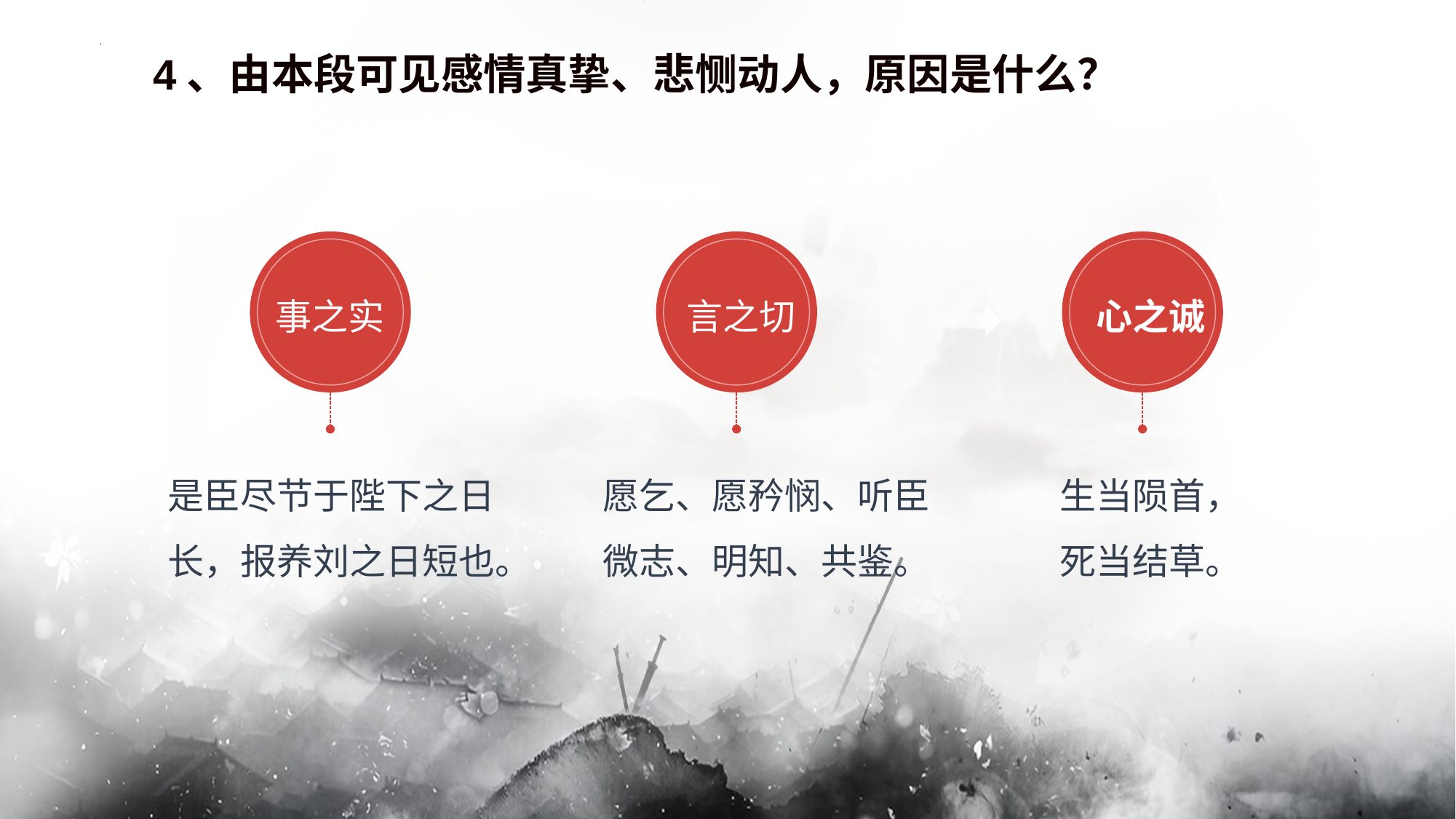

4、由本段可见感情真挚、悲恻动人，原因是什么？

事之实
是臣尽节于陛下之日长，报养刘之日短也。

言之切
愿乞、愿矜悯、听臣微志、明知、共鉴。

心之诚
生当陨首，
死当结草。